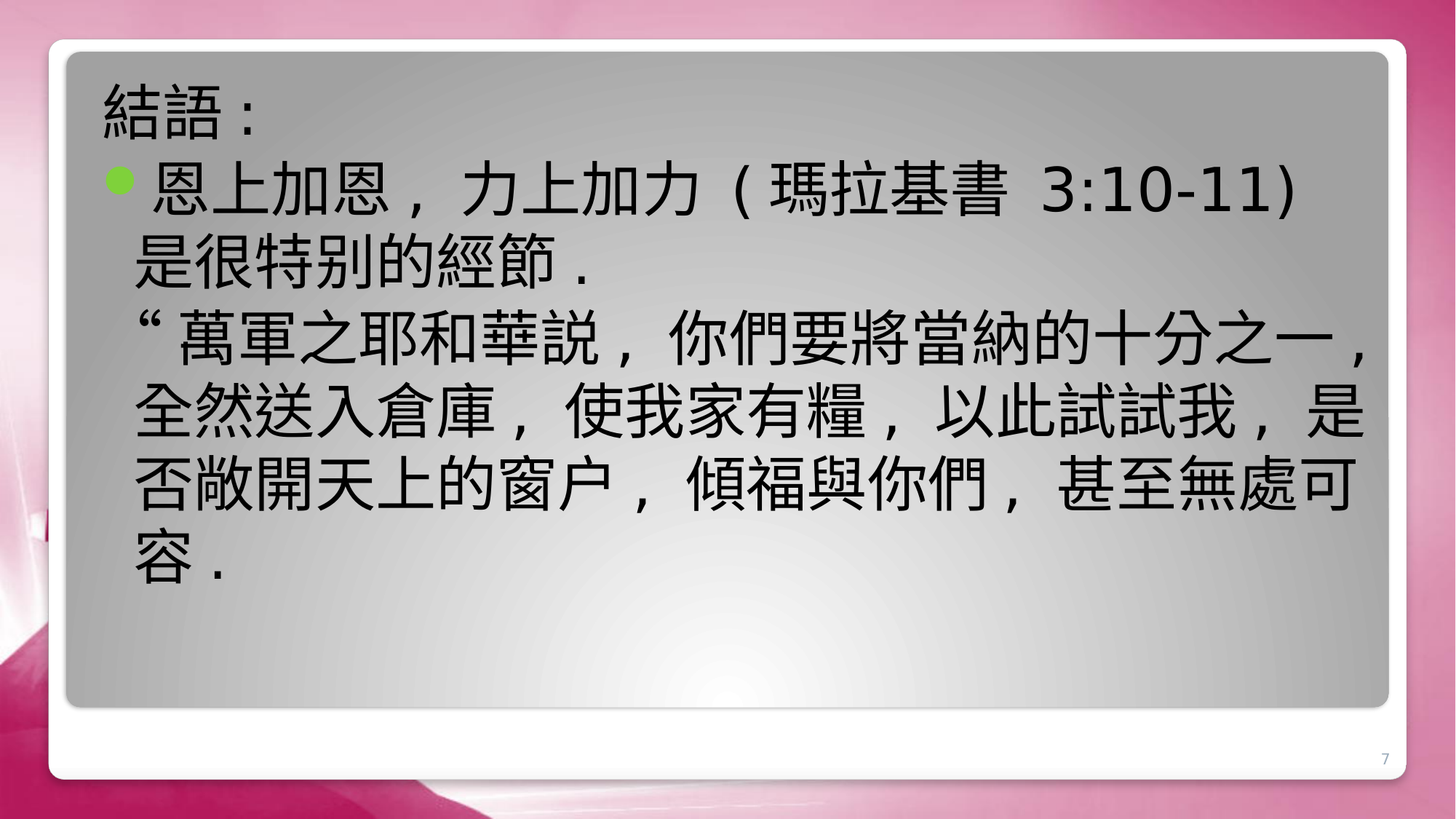

結語:
恩上加恩, 力上加力 (瑪拉基書 3:10-11) 是很特别的經節.
“萬軍之耶和華説, 你們要將當納的十分之一, 全然送入倉庫, 使我家有糧, 以此試試我, 是否敞開天上的窗户, 傾福與你們, 甚至無處可容.

#
7